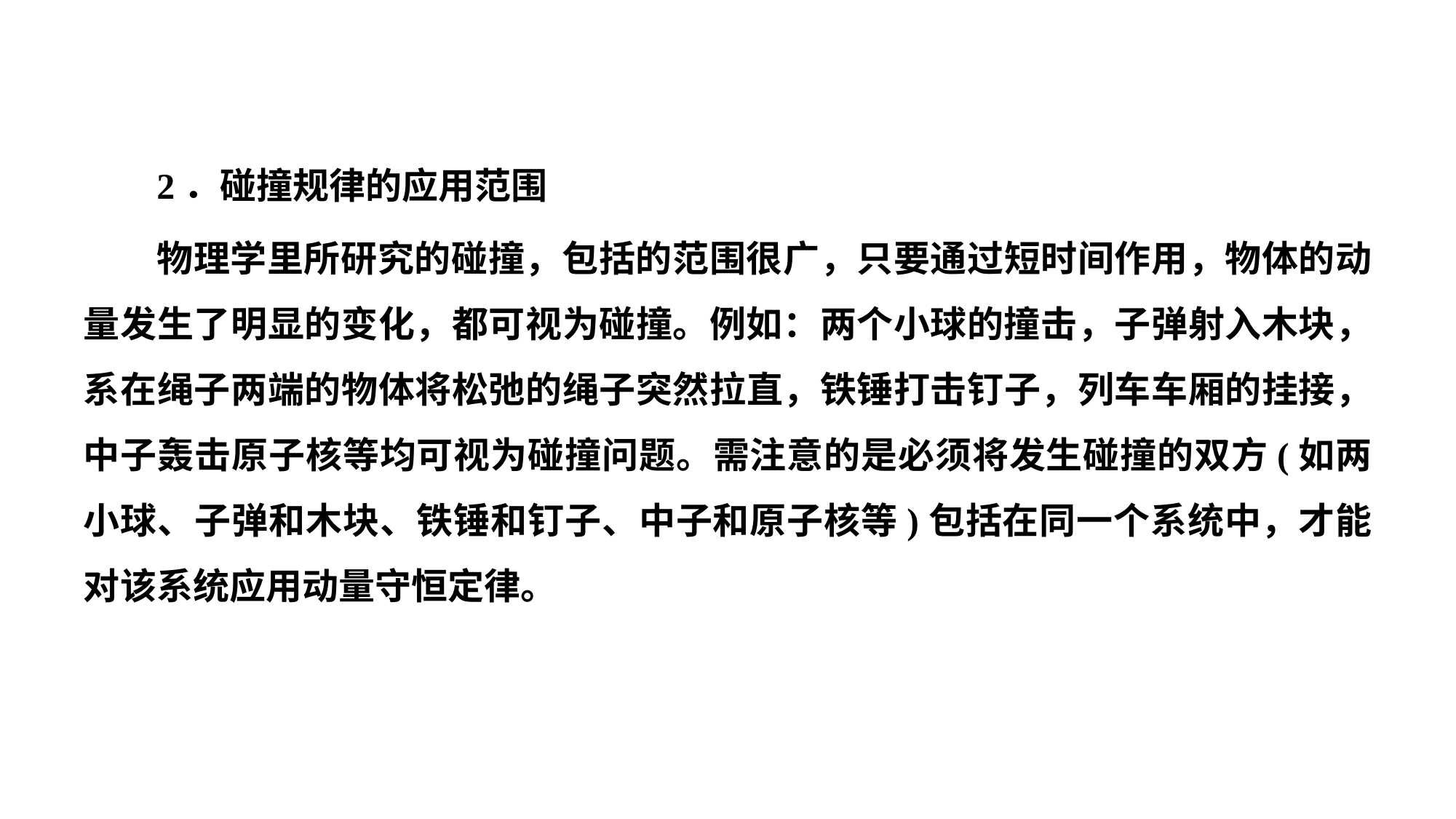

2．碰撞规律的应用范围
物理学里所研究的碰撞，包括的范围很广，只要通过短时间作用，物体的动量发生了明显的变化，都可视为碰撞。例如：两个小球的撞击，子弹射入木块，系在绳子两端的物体将松弛的绳子突然拉直，铁锤打击钉子，列车车厢的挂接，中子轰击原子核等均可视为碰撞问题。需注意的是必须将发生碰撞的双方(如两小球、子弹和木块、铁锤和钉子、中子和原子核等)包括在同一个系统中，才能对该系统应用动量守恒定律。